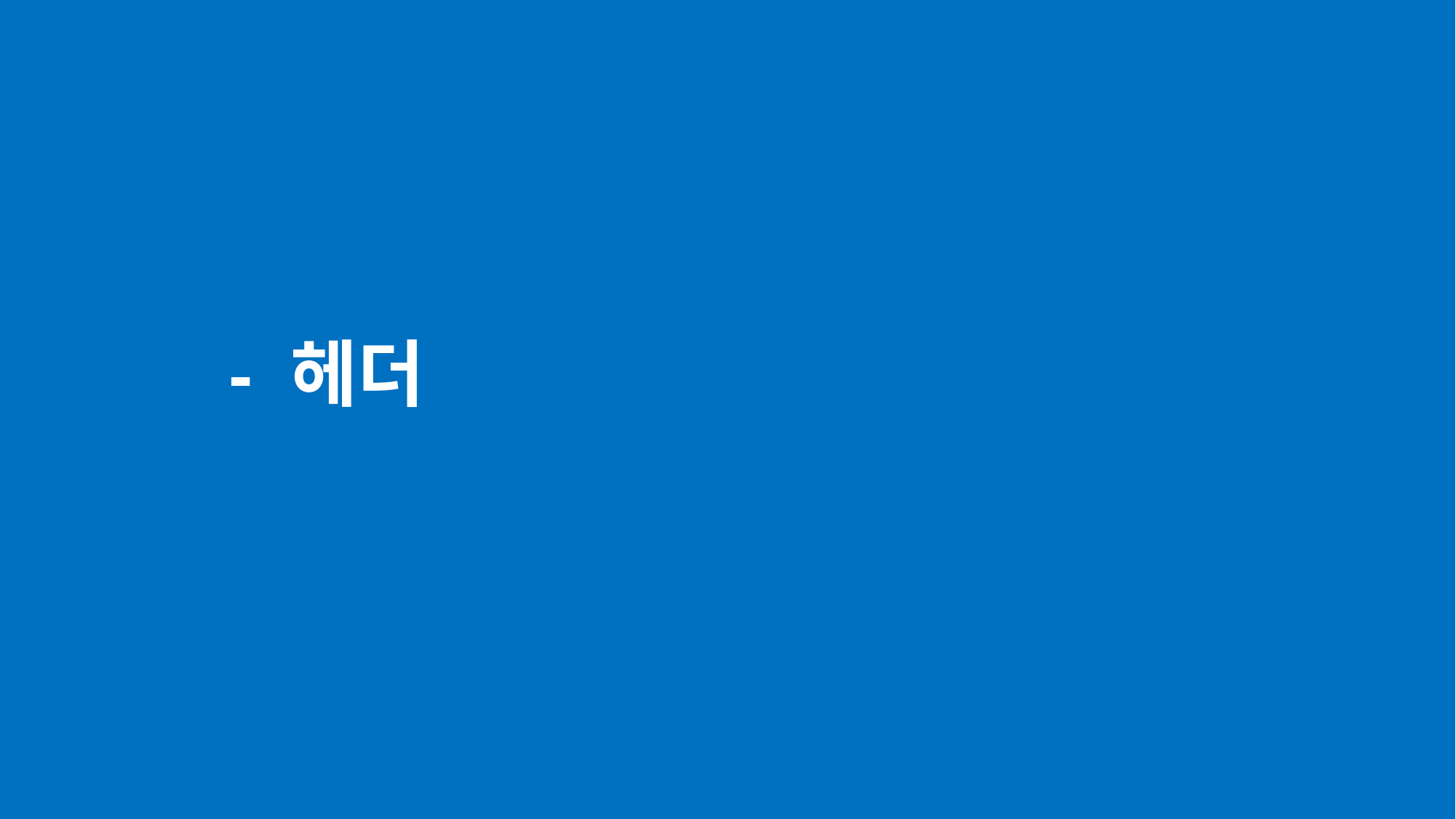

- 헤더
-포켓폴더 상세 페이지 오류 부분